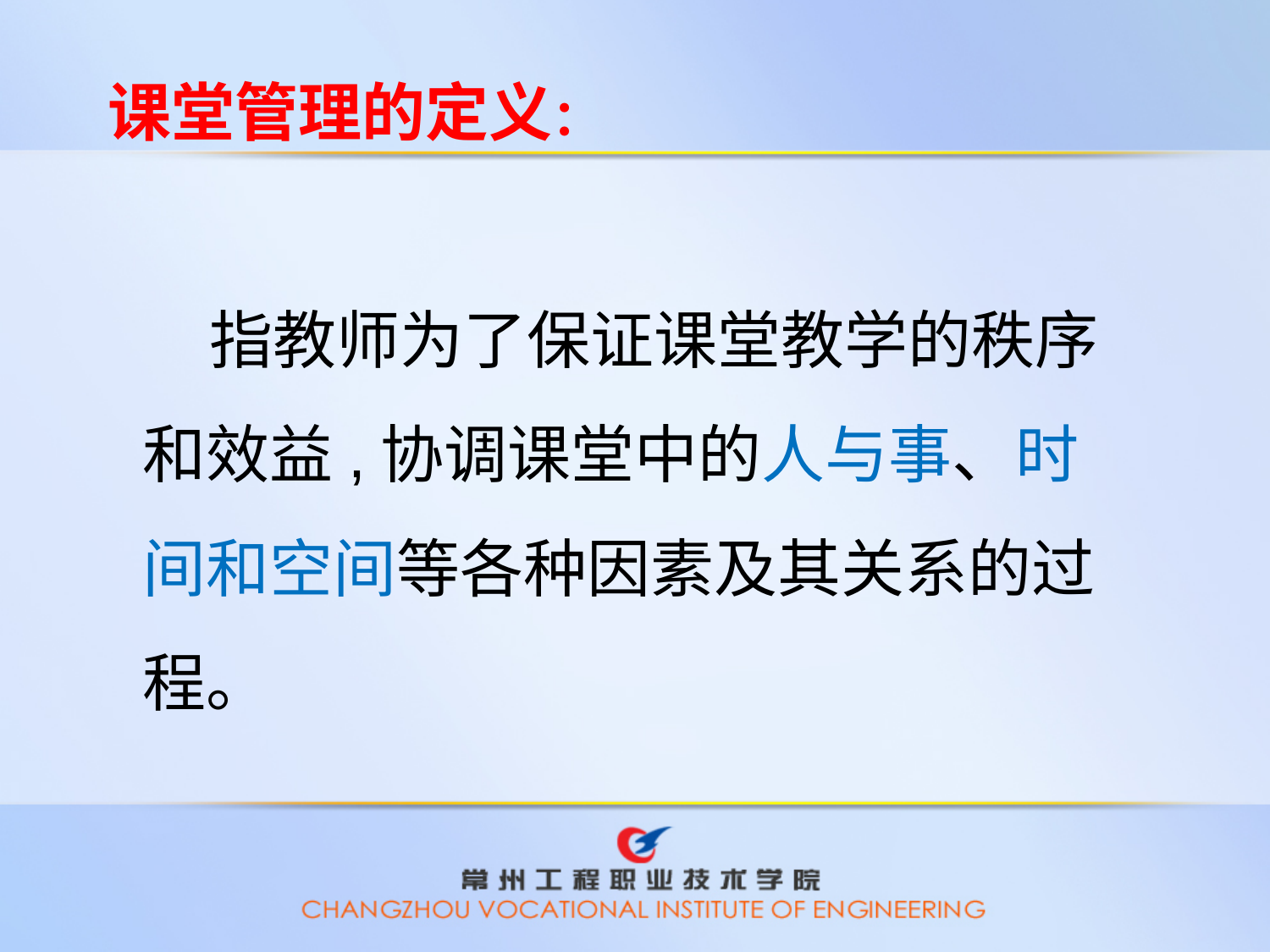

课堂管理的定义：
      指教师为了保证课堂教学的秩序和效益,协调课堂中的人与事、时间和空间等各种因素及其关系的过程。